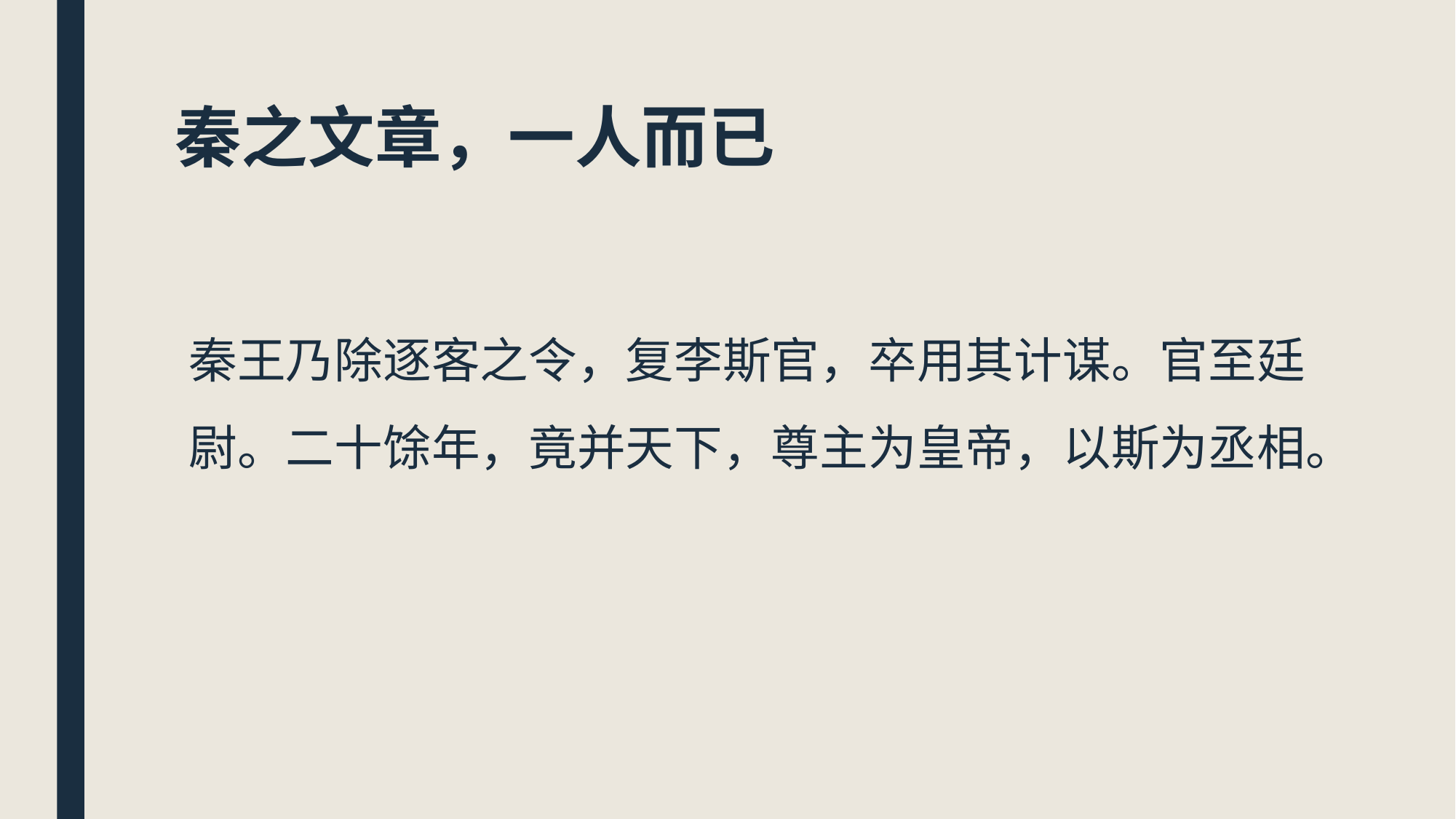

# 秦之文章，一人而已
秦王乃除逐客之令，复李斯官，卒用其计谋。官至廷尉。二十馀年，竟并天下，尊主为皇帝，以斯为丞相。